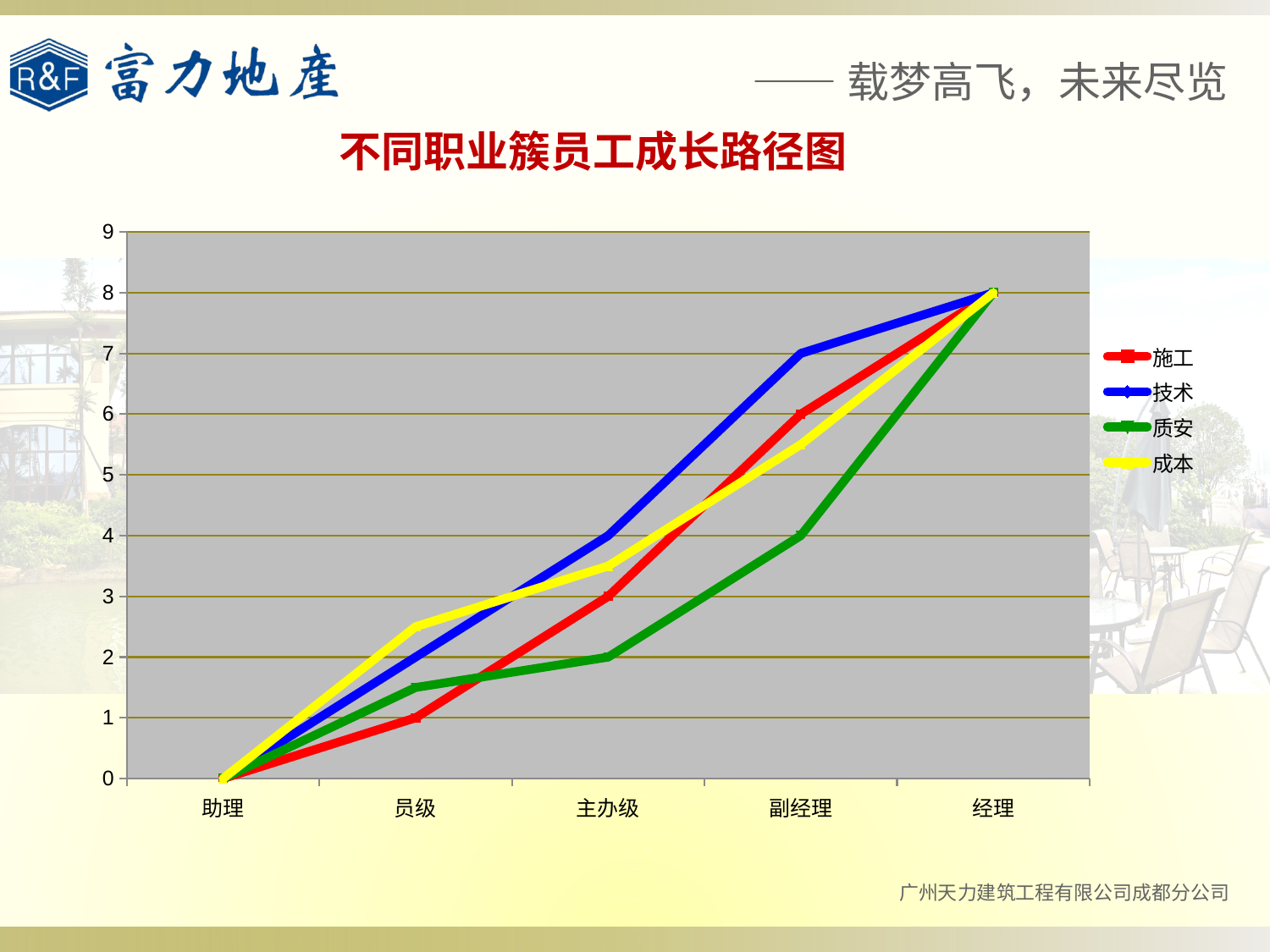

不同职业簇员工成长路径图

### Chart

| Category | 施工 | 技术 | 质安 | 成本 |
|---|---|---|---|---|
| 助理 | 0.0 | 0.0 | 0.0 | 0.0 |
| 员级 | 1.0 | 2.0 | 1.5 | 2.5 |
| 主办级 | 3.0 | 4.0 | 2.0 | 3.5 |
| 副经理 | 6.0 | 7.0 | 4.0 | 5.5 |
| 经理 | 8.0 | 8.0 | 8.0 | 8.0 |